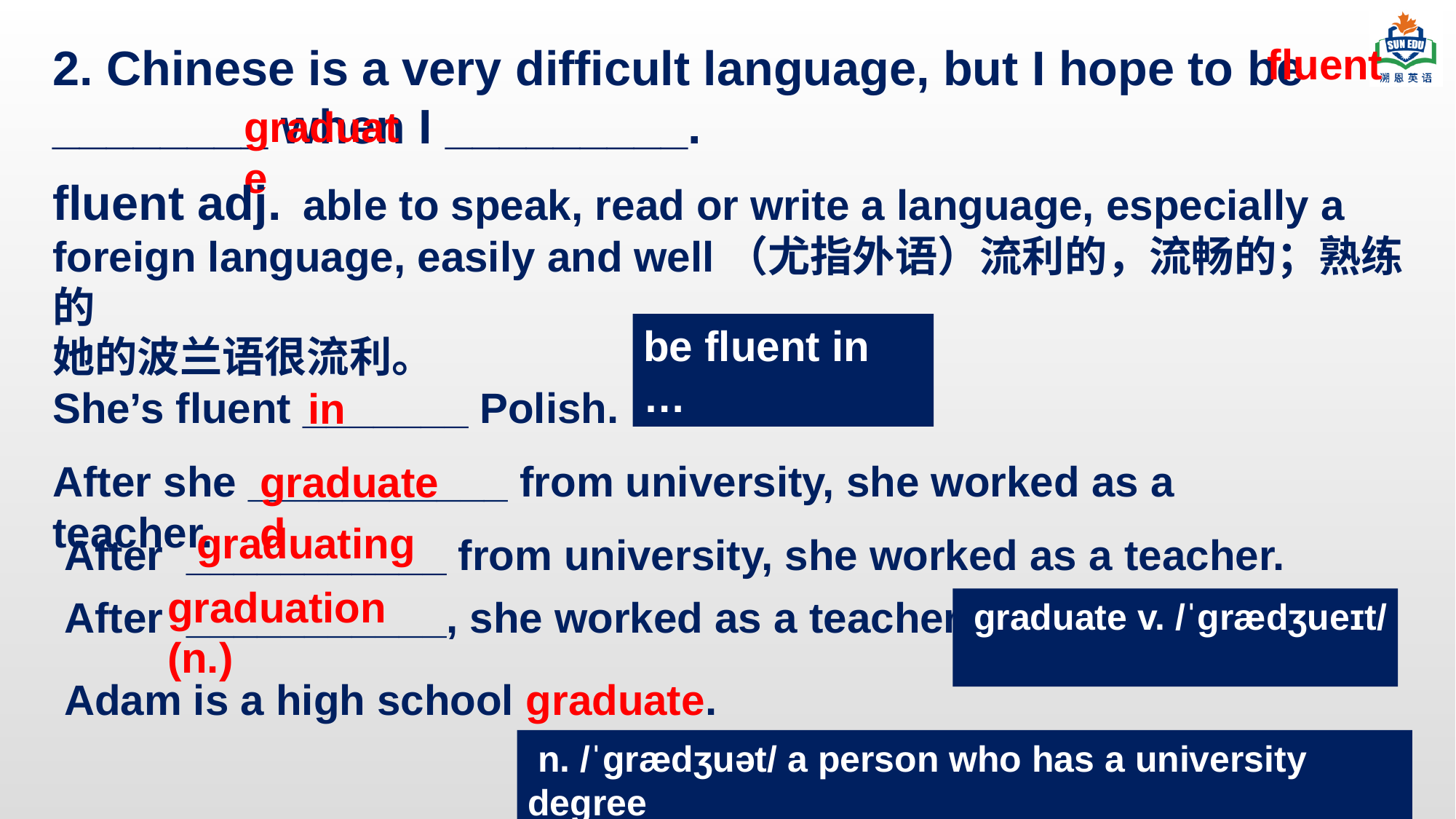

2. Chinese is a very difficult language, but I hope to be ________ when I _________.
fluent
graduate
fluent adj.  able to speak, read or write a language, especially a foreign language, easily and well（尤指外语）流利的，流畅的；熟练的
be fluent in …
她的波兰语很流利。
She’s fluent _______ Polish.
in
After she ___________ from university, she worked as a teacher.
graduated
graduating
After  ___________ from university, she worked as a teacher.
graduation (n.)
After  ___________, she worked as a teacher.
 graduate v. /ˈɡrædʒueɪt/
Adam is a high school graduate.
 n. /ˈɡrædʒuət/ a person who has a university degree